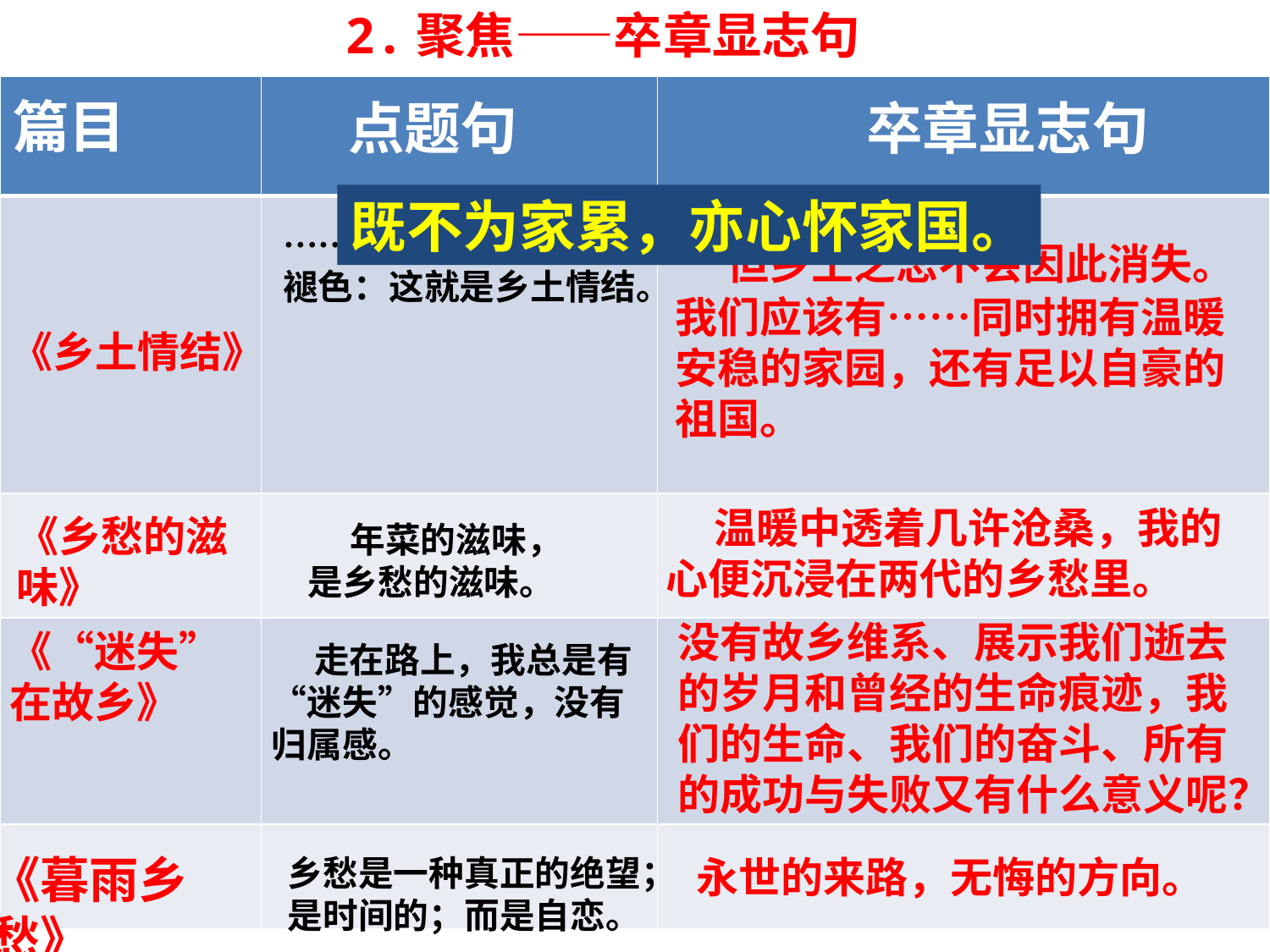

2.聚焦——卒章显志句
| 篇目 |  |  |
| --- | --- | --- |
|  |  |  |
|  |  |  |
|  |  |  |
|  |  |  |
点题句
卒章显志句

既不为家累，亦心怀家国。
……都不会使这种感情褪色：这就是乡土情结。
   但乡土之恋不会因此消失。我们应该有……同时拥有温暖安稳的家园，还有足以自豪的祖国。
《乡土情结》
    温暖中透着几许沧桑，我的心便沉浸在两代的乡愁里。
《乡愁的滋味》
年菜的滋味，是乡愁的滋味。
没有故乡维系、展示我们逝去的岁月和曾经的生命痕迹，我们的生命、我们的奋斗、所有的成功与失败又有什么意义呢？
《“迷失”在故乡》
走在路上，我总是有“迷失”的感觉，没有归属感。
《暮雨乡愁》
乡愁是一种真正的绝望；是时间的；而是自恋。
永世的来路，无悔的方向。